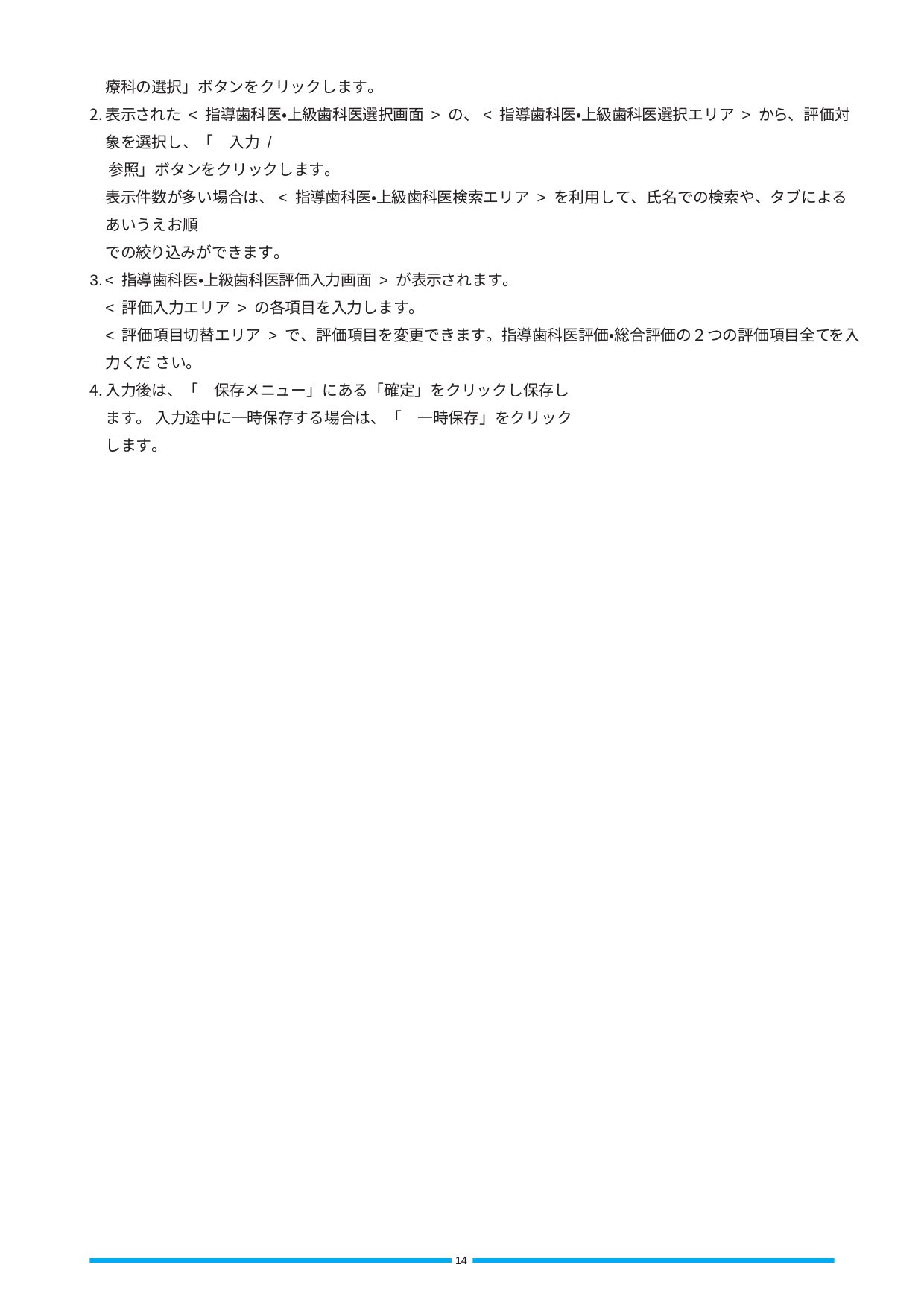

療科の選択」ボタンをクリックします。
表示された< 指導歯科医・上級歯科医選択画面 > の、< 指導歯科医・上級歯科医選択エリア > から、評価対象を選択し、「　入力 /
	参照」ボタンをクリックします。
表示件数が多い場合は、< 指導歯科医・上級歯科医検索エリア > を利用して、氏名での検索や、タブによるあいうえお順
での絞り込みができます。
< 指導歯科医・上級歯科医評価入力画面 > が表示されます。
< 評価入力エリア > の各項目を入力します。
< 評価項目切替エリア > で、評価項目を変更できます。指導歯科医評価・総合評価の２つの評価項目全てを入力くだ さい。
入力後は、「　保存メニュー」にある「確定」をクリックし保存します。 入力途中に一時保存する場合は、「　一時保存」をクリックします。
14